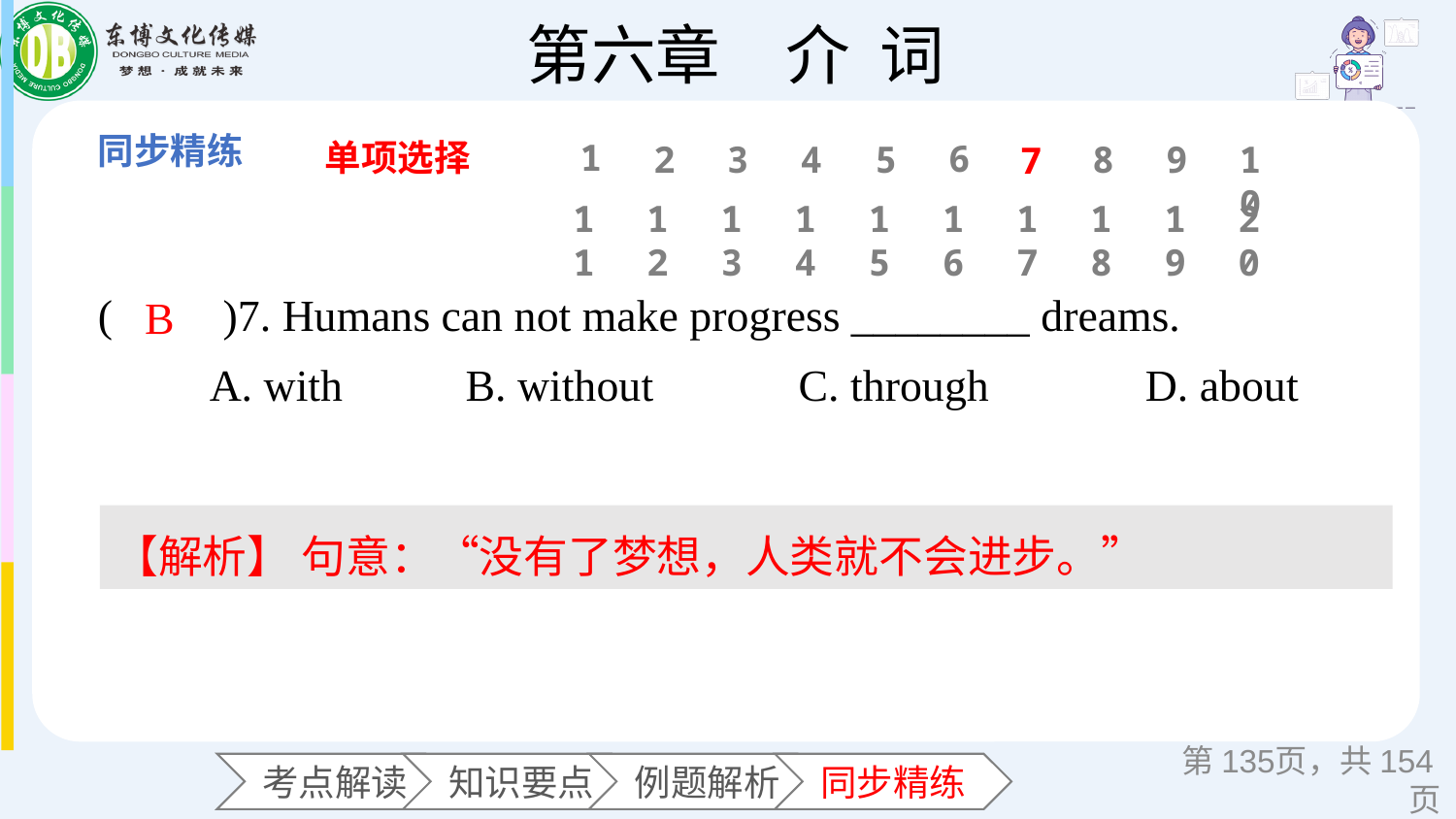

单项选择
1
6
2
3
4
5
8
9
10
7
11
12
13
14
15
16
17
18
19
20
(　　)7. Humans can not make progress ________ dreams.
          A. with           B. without             C. through              D. about
B
【解析】 句意：“没有了梦想，人类就不会进步。”
第135页，共154页